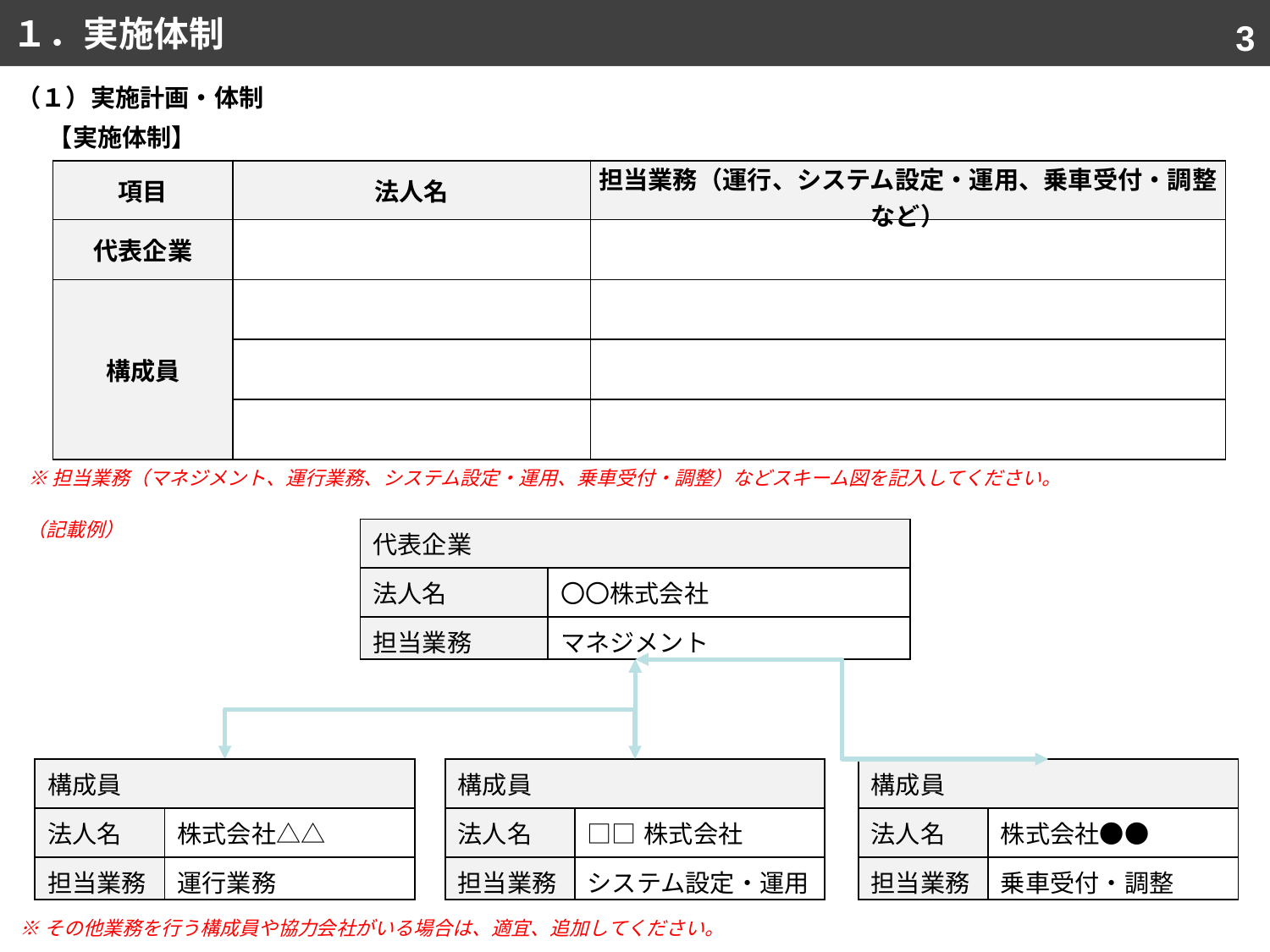

１．実施体制
3
（１）実施計画・体制
【実施体制】
| 項目 | 法人名 | 担当業務（運行、システム設定・運用、乗車受付・調整など） |
| --- | --- | --- |
| 代表企業 |  |  |
| 構成員 |  |  |
|  |  |  |
|  |  |  |
（記載例）
※担当業務（マネジメント、運行業務、システム設定・運用、乗車受付・調整）などスキーム図を記入してください。
（記載例）
| 代表企業 |  |
| --- | --- |
| 法人名 | 〇〇株式会社 |
| 担当業務 | マネジメント |
| 構成員 |  |
| --- | --- |
| 法人名 | 株式会社△△ |
| 担当業務 | 運行業務 |
| 構成員 |  |
| --- | --- |
| 法人名 | □□株式会社 |
| 担当業務 | システム設定・運用 |
| 構成員 |  |
| --- | --- |
| 法人名 | 株式会社●● |
| 担当業務 | 乗車受付・調整 |
※その他業務を行う構成員や協力会社がいる場合は、適宜、追加してください。